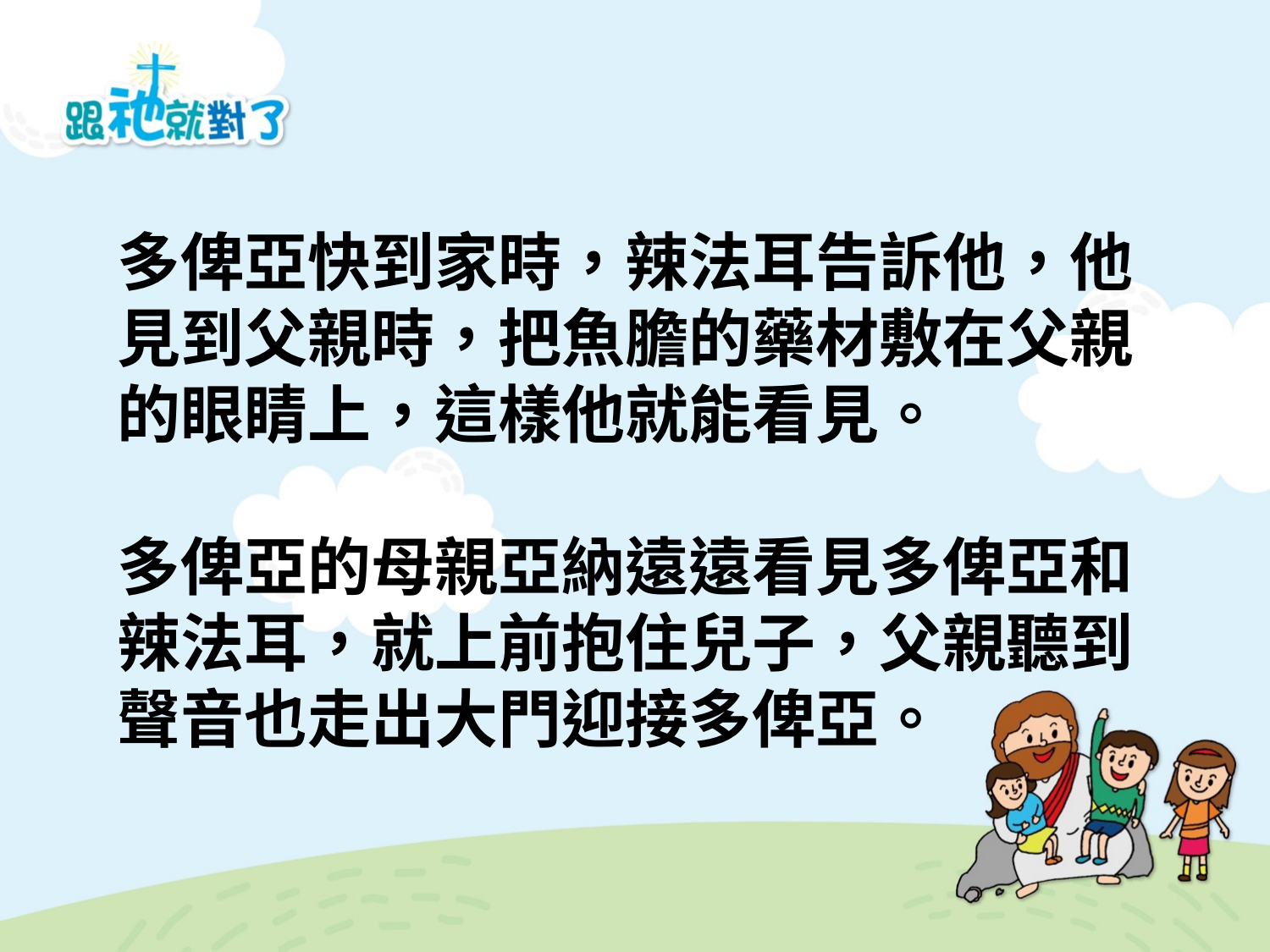

多俾亞快到家時，辣法耳告訴他，他見到父親時，把魚膽的藥材敷在父親的眼睛上，這樣他就能看見。

多俾亞的母親亞納遠遠看見多俾亞和辣法耳，就上前抱住兒子，父親聽到聲音也走出大門迎接多俾亞。